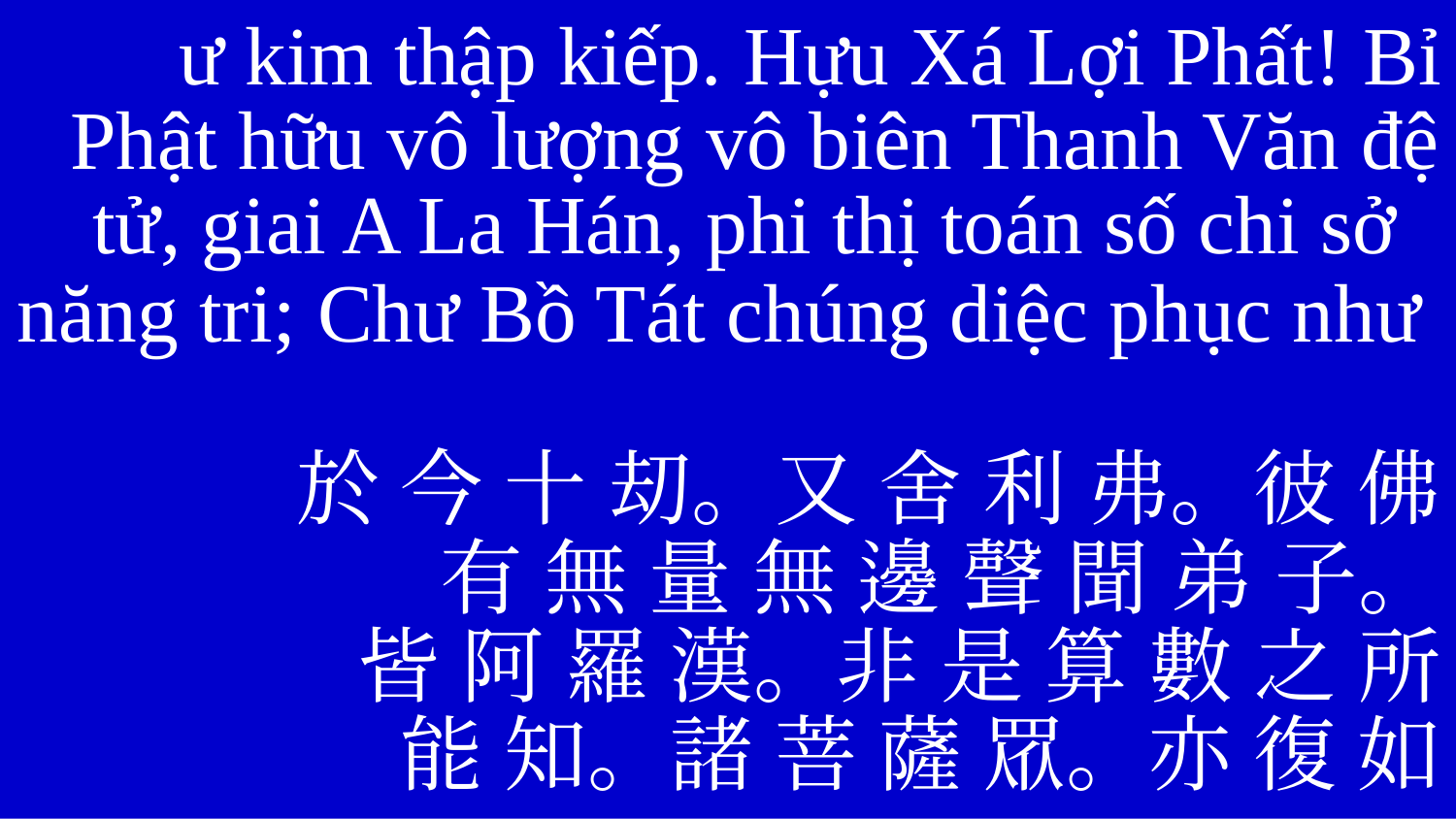

ư kim thập kiếp. Hựu Xá Lợi Phất! Bỉ Phật hữu vô lượng vô biên Thanh Văn đệ tử, giai A La Hán, phi thị toán số chi sở
năng tri; Chư Bồ Tát chúng diệc phục như

於 今 十 刧。又 舍 利 弗。彼 佛
有 無 量 無 邊 聲 聞 弟 子。
皆 阿 羅 漢。非 是 算 數 之 所
能 知。諸 菩 薩 眾。亦 復 如